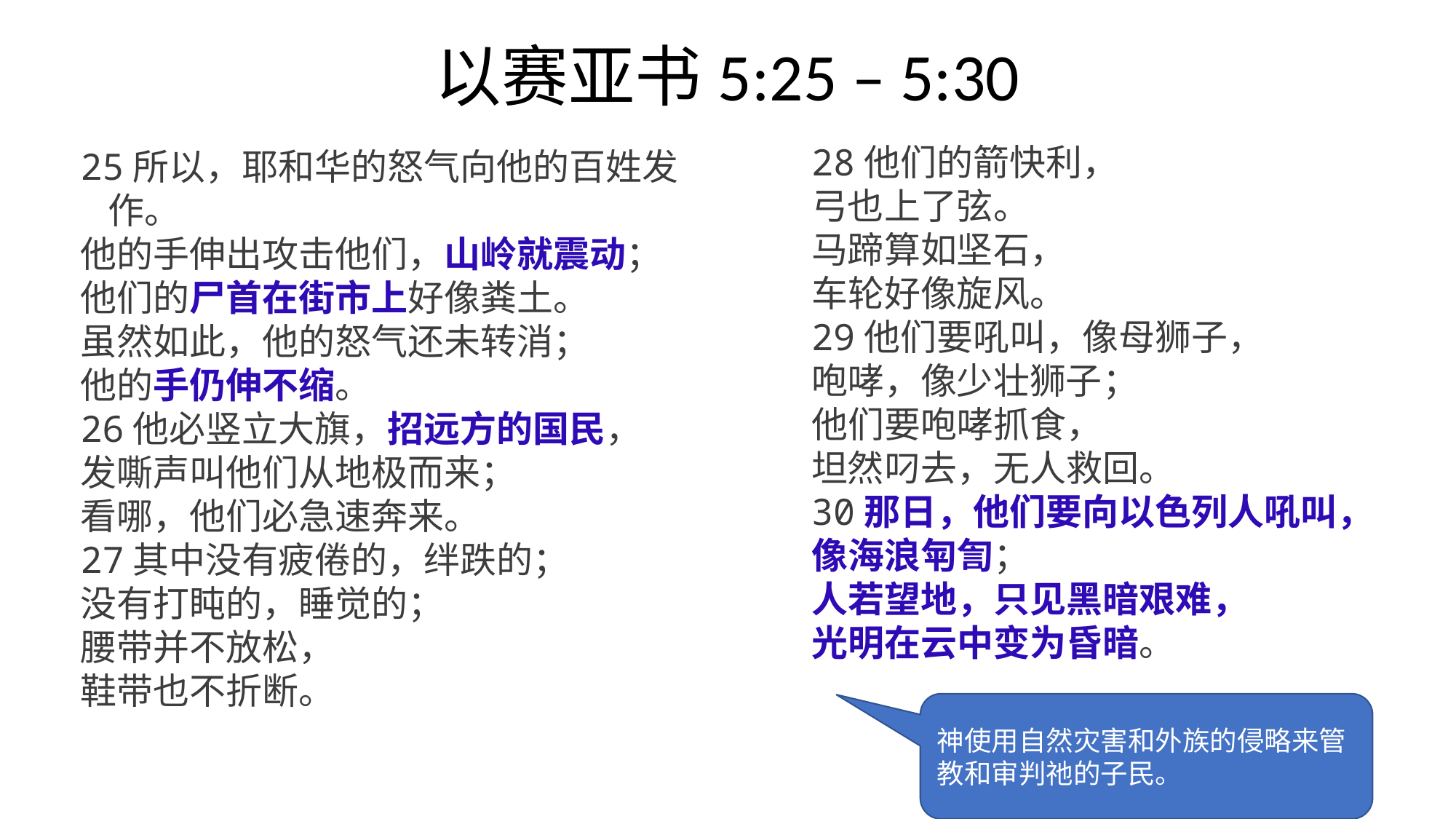

# 以赛亚书5:25 – 5:30
28他们的箭快利，
弓也上了弦。
马蹄算如坚石，
车轮好像旋风。
29他们要吼叫，像母狮子，
咆哮，像少壮狮子；
他们要咆哮抓食，
坦然叼去，无人救回。
30那日，他们要向以色列人吼叫，
像海浪匉訇；
人若望地，只见黑暗艰难，
光明在云中变为昏暗。
25所以，耶和华的怒气向他的百姓发作。
他的手伸出攻击他们，山岭就震动；
他们的尸首在街市上好像粪土。
虽然如此，他的怒气还未转消；
他的手仍伸不缩。
26他必竖立大旗，招远方的国民，
发嘶声叫他们从地极而来；
看哪，他们必急速奔来。
27其中没有疲倦的，绊跌的；
没有打盹的，睡觉的；
腰带并不放松，
鞋带也不折断。

神使用自然灾害和外族的侵略来管教和审判祂的子民。